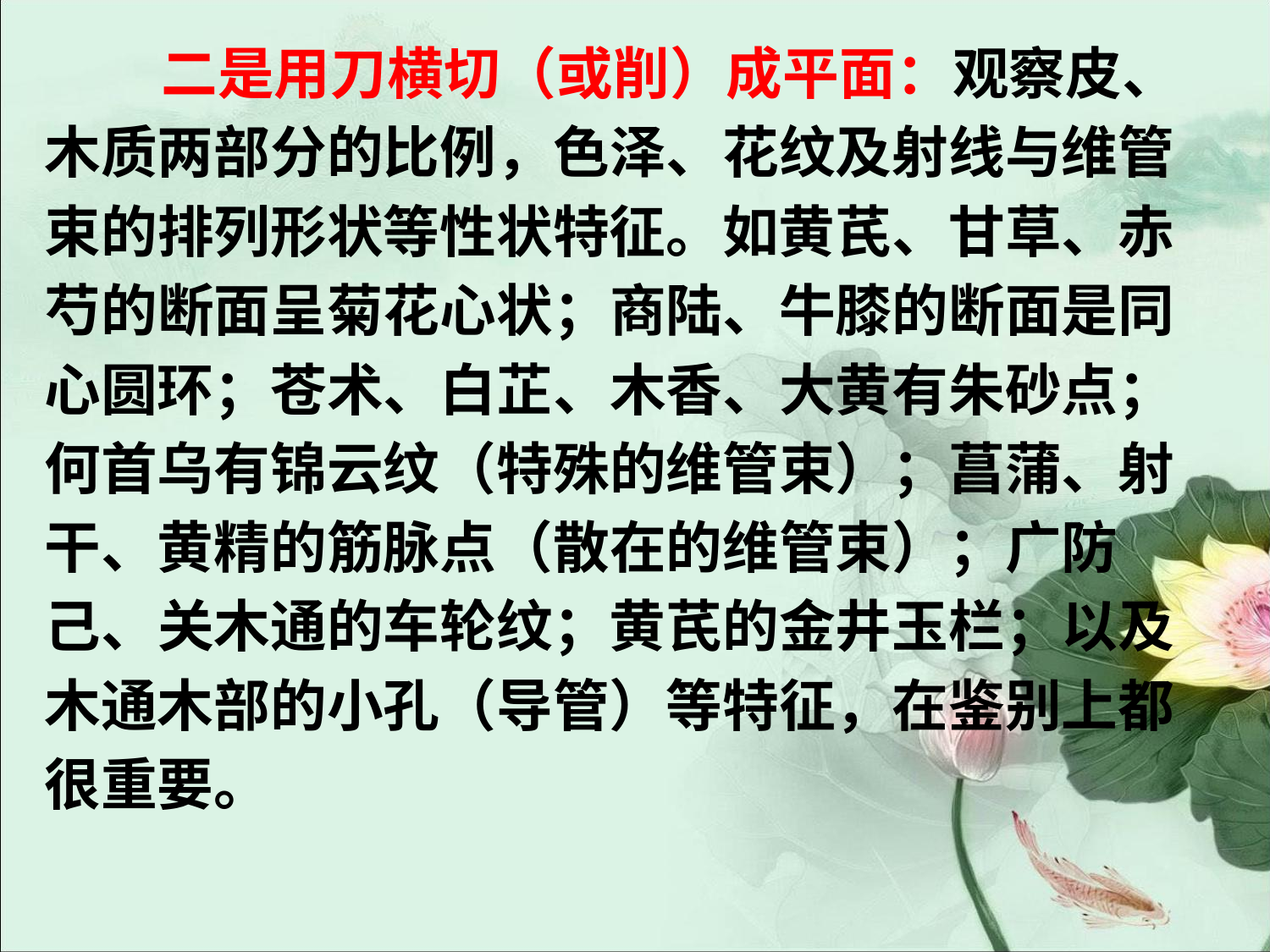

#
        二是用刀横切（或削）成平面：观察皮、
木质两部分的比例，色泽、花纹及射线与维管
束的排列形状等性状特征。如黄芪、甘草、赤
芍的断面呈菊花心状；商陆、牛膝的断面是同
心圆环；苍术、白芷、木香、大黄有朱砂点；
何首乌有锦云纹（特殊的维管束）；菖蒲、射
干、黄精的筋脉点（散在的维管束）；广防
己、关木通的车轮纹；黄芪的金井玉栏；以及
木通木部的小孔（导管）等特征，在鉴别上都
很重要。